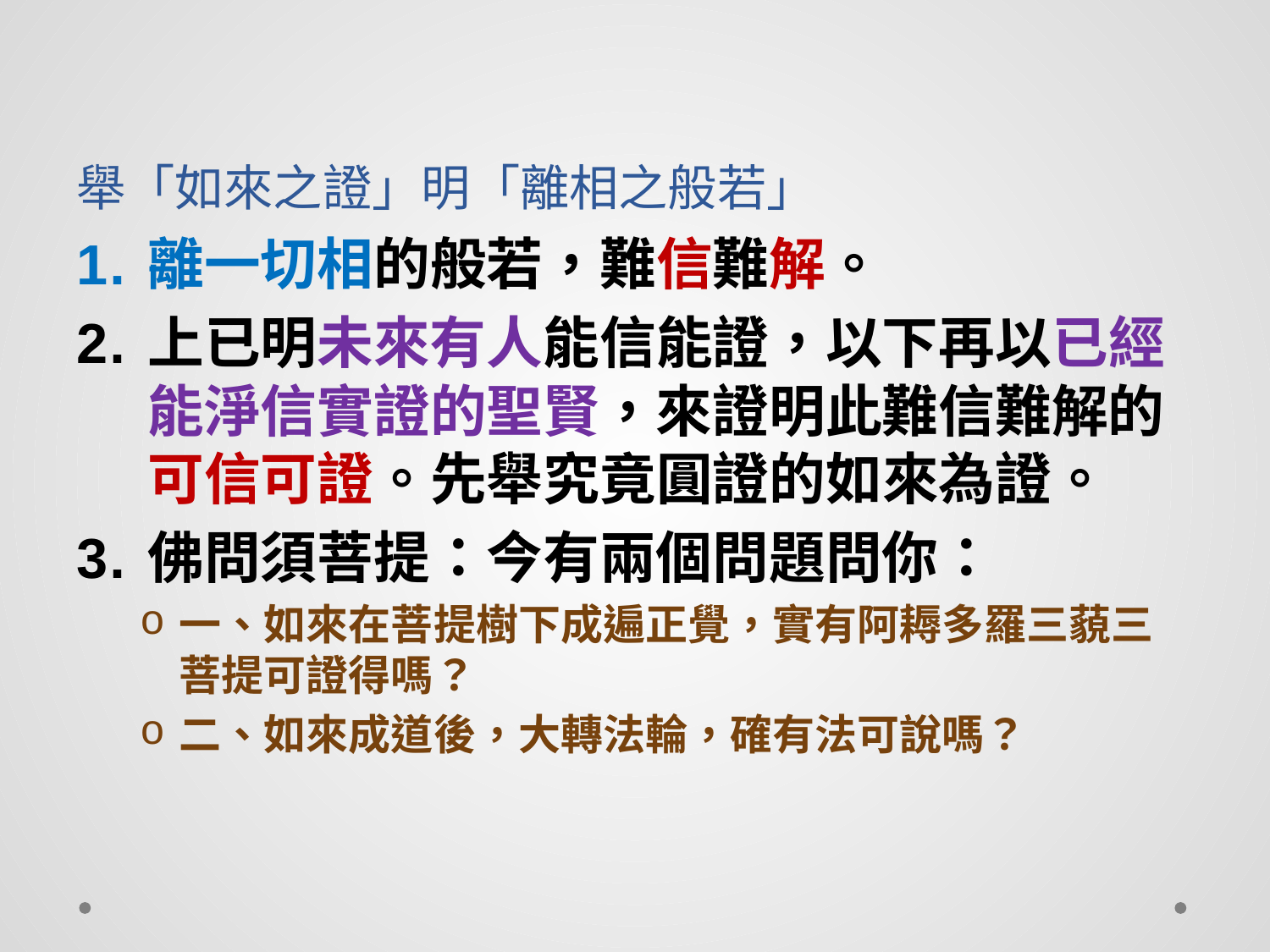

# 舉「如來之證」明「離相之般若」
離一切相的般若，難信難解。
上已明未來有人能信能證，以下再以已經能淨信實證的聖賢，來證明此難信難解的可信可證。先舉究竟圓證的如來為證。
佛問須菩提：今有兩個問題問你：
一、如來在菩提樹下成遍正覺，實有阿耨多羅三藐三菩提可證得嗎？
二、如來成道後，大轉法輪，確有法可說嗎？